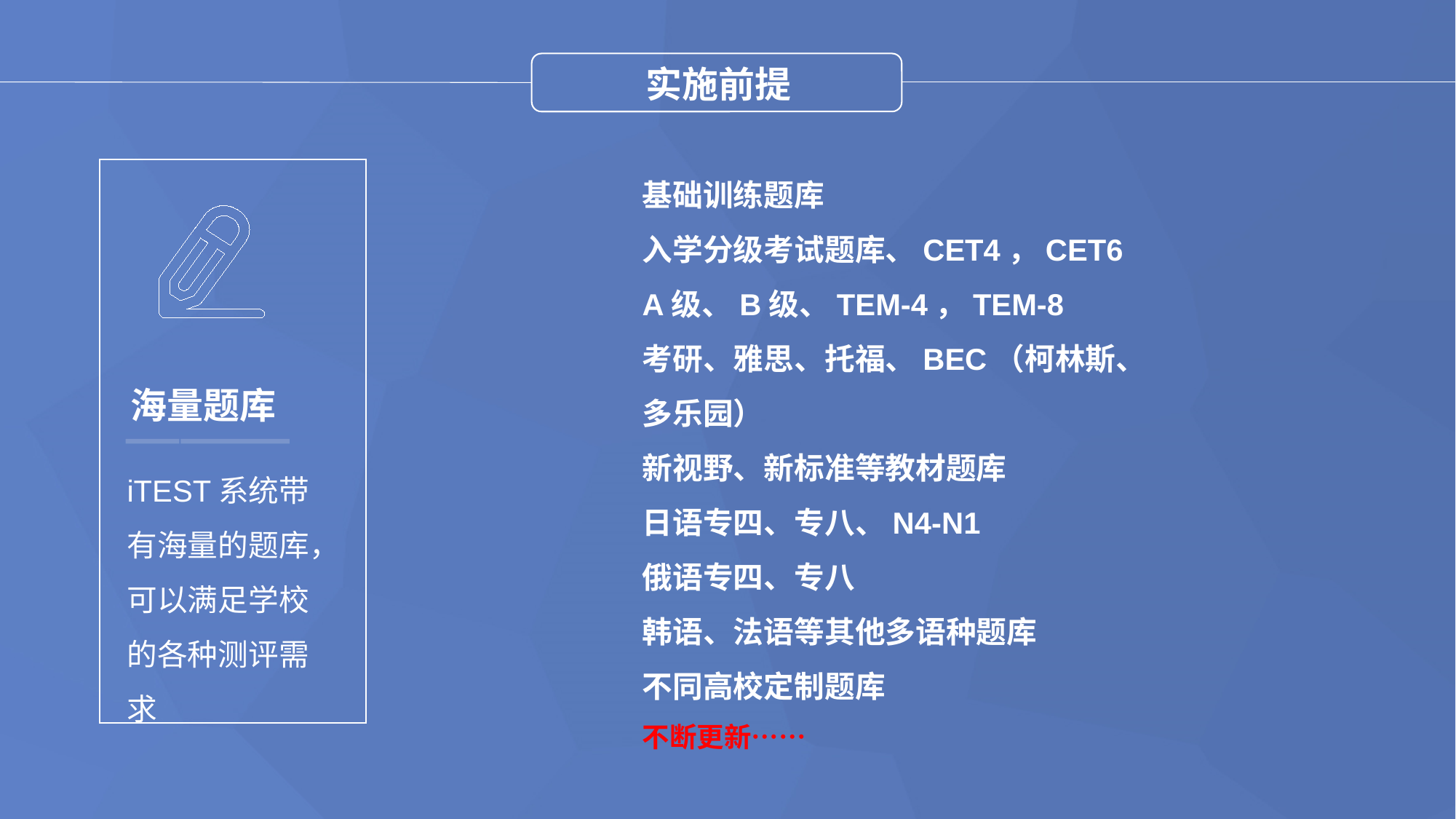

实施前提
基础训练题库
入学分级考试题库、CET4，CET6
A级、B级、TEM-4，TEM-8
考研、雅思、托福、BEC（柯林斯、多乐园）
新视野、新标准等教材题库
日语专四、专八、N4-N1
俄语专四、专八
韩语、法语等其他多语种题库
不同高校定制题库
不断更新……

海量题库

iTEST系统带有海量的题库，可以满足学校的各种测评需求